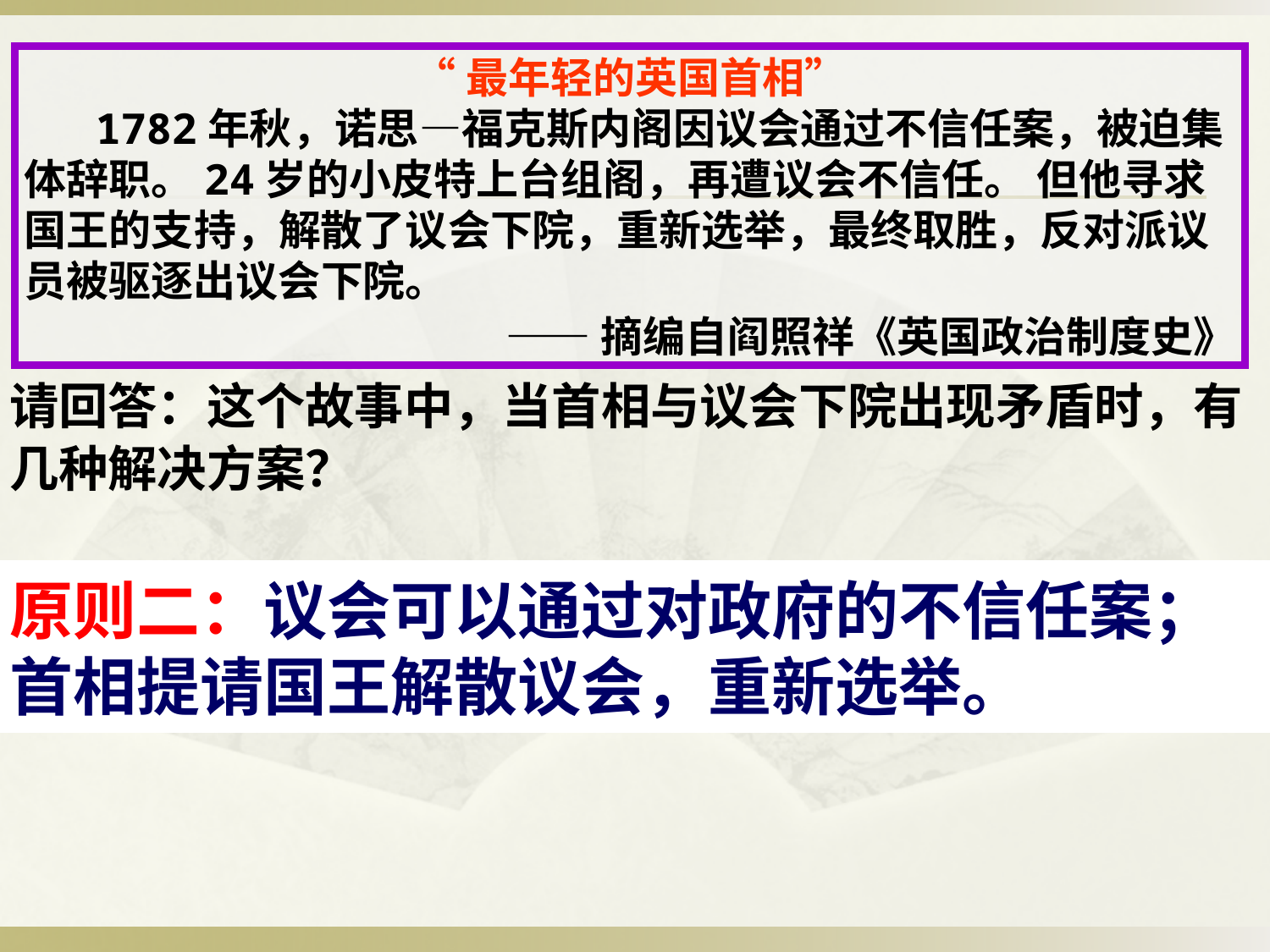

“最年轻的英国首相”
      1782年秋，诺思—福克斯内阁因议会通过不信任案，被迫集体辞职。24岁的小皮特上台组阁，再遭议会不信任。 但他寻求国王的支持，解散了议会下院，重新选举，最终取胜，反对派议员被驱逐出议会下院。
——摘编自阎照祥《英国政治制度史》
请回答：这个故事中，当首相与议会下院出现矛盾时，有几种解决方案？
原则二：议会可以通过对政府的不信任案；首相提请国王解散议会，重新选举。